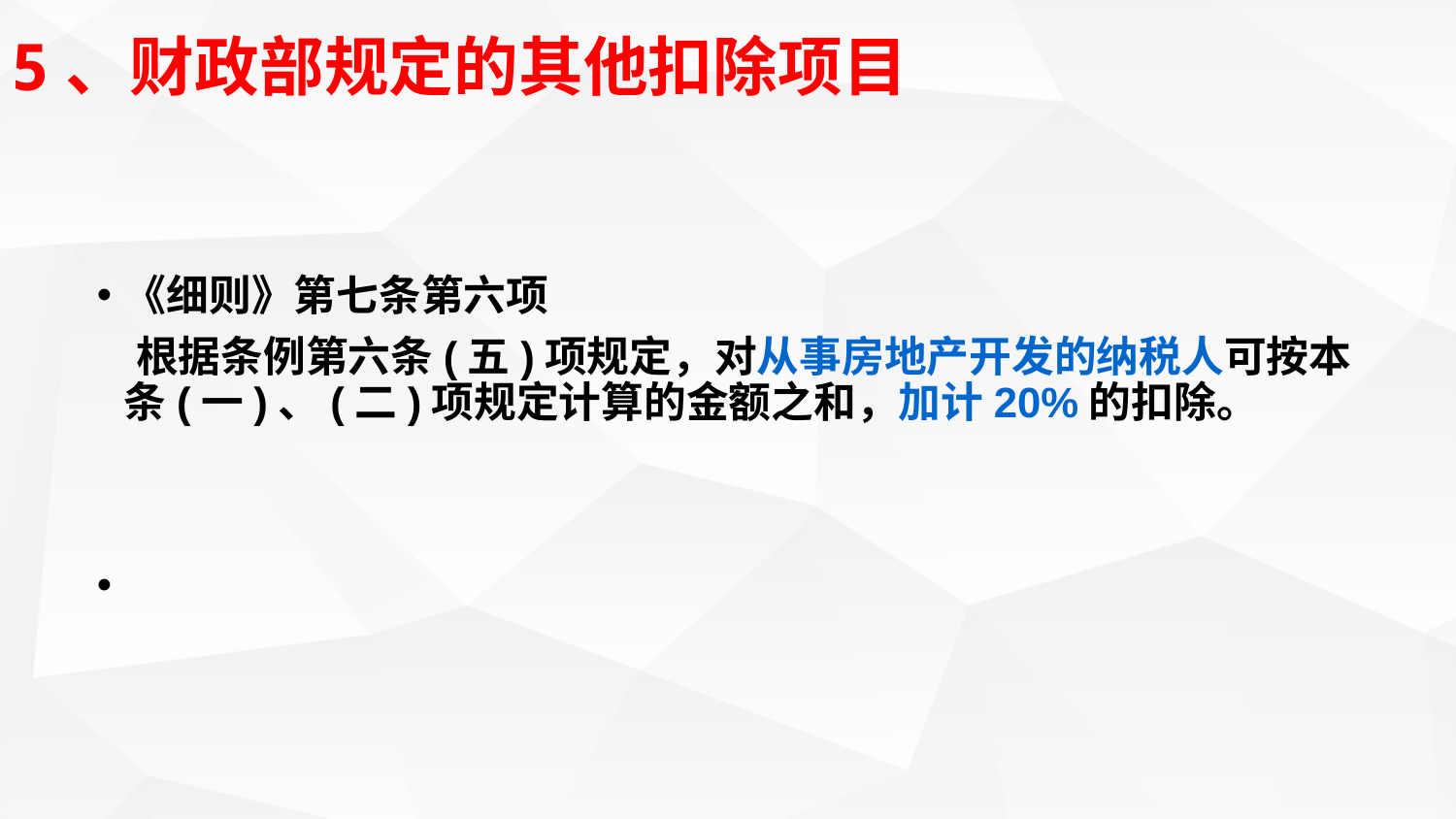

# 5、财政部规定的其他扣除项目

《细则》第七条第六项
   根据条例第六条(五)项规定，对从事房地产开发的纳税人可按本条(一)、(二)项规定计算的金额之和，加计20%的扣除。